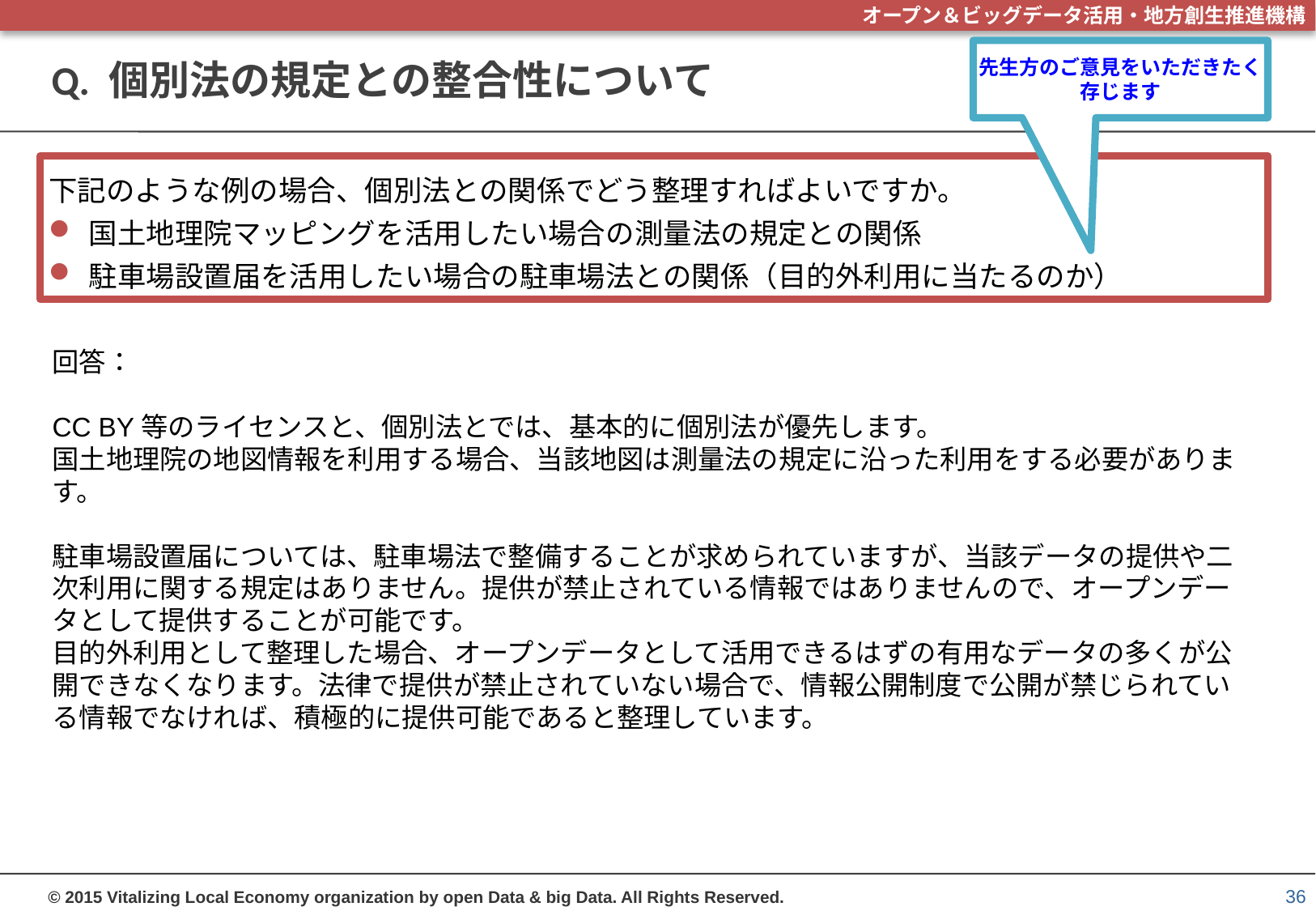

# Q. 個別法の規定との整合性について
先生方のご意見をいただきたく
存じます

下記のような例の場合、個別法との関係でどう整理すればよいですか。
国土地理院マッピングを活用したい場合の測量法の規定との関係
駐車場設置届を活用したい場合の駐車場法との関係（目的外利用に当たるのか）
回答：

CC BY等のライセンスと、個別法とでは、基本的に個別法が優先します。
国土地理院の地図情報を利用する場合、当該地図は測量法の規定に沿った利用をする必要があります。

駐車場設置届については、駐車場法で整備することが求められていますが、当該データの提供や二次利用に関する規定はありません。提供が禁止されている情報ではありませんので、オープンデータとして提供することが可能です。
目的外利用として整理した場合、オープンデータとして活用できるはずの有用なデータの多くが公開できなくなります。法律で提供が禁止されていない場合で、情報公開制度で公開が禁じられている情報でなければ、積極的に提供可能であると整理しています。
36